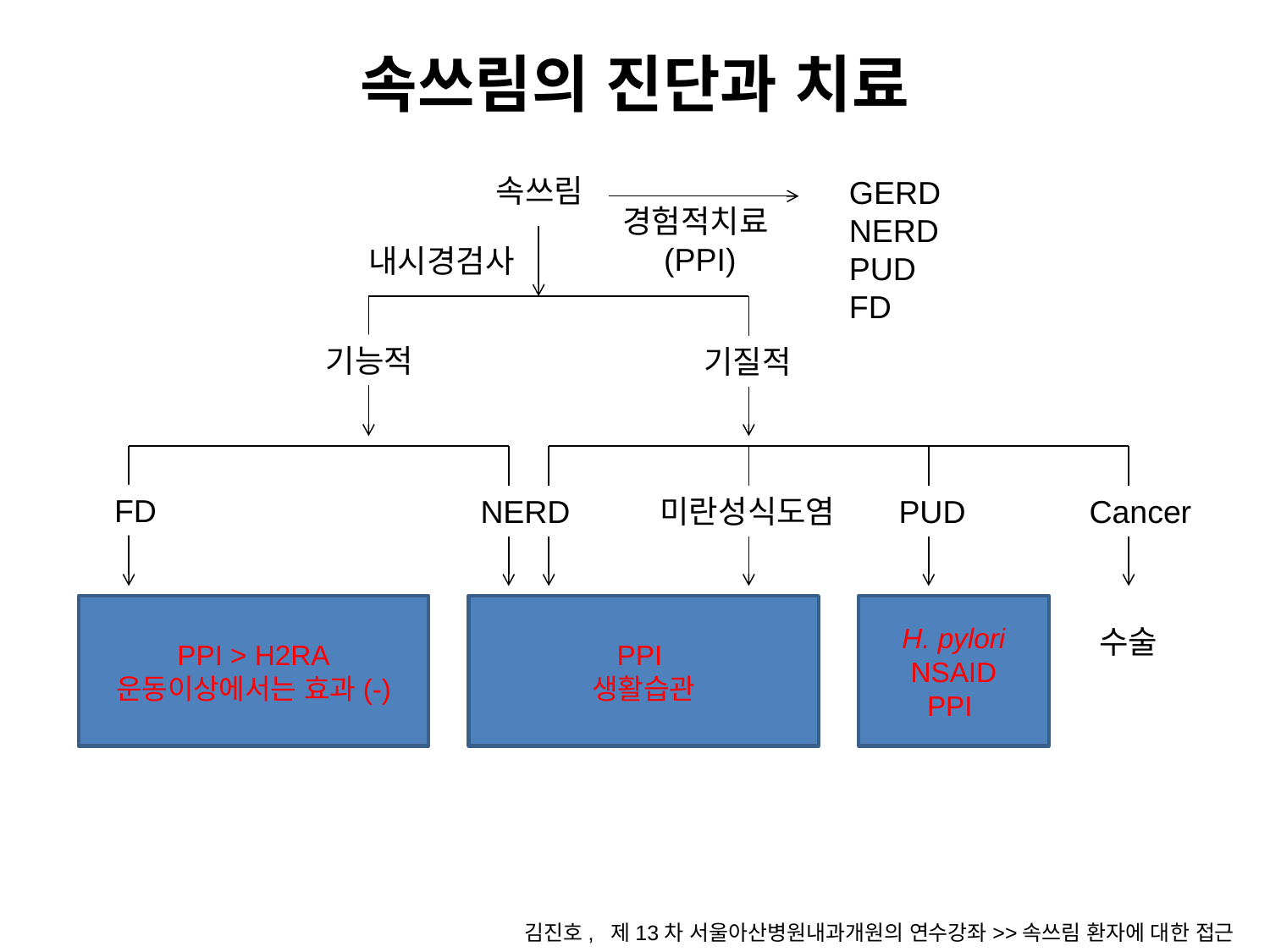

# 속쓰림의 진단과 치료
속쓰림
GERD
NERD
PUD
FD
경험적치료
 (PPI)
내시경검사

기능적
기질적
FD
NERD
미란성식도염
PUD
Cancer
PPI > H2RA
운동이상에서는 효과(-)
PPI
생활습관

H. pylori
NSAID
PPI

 수술
김진호,  제13차 서울아산병원내과개원의 연수강좌>>속쓰림 환자에 대한 접근